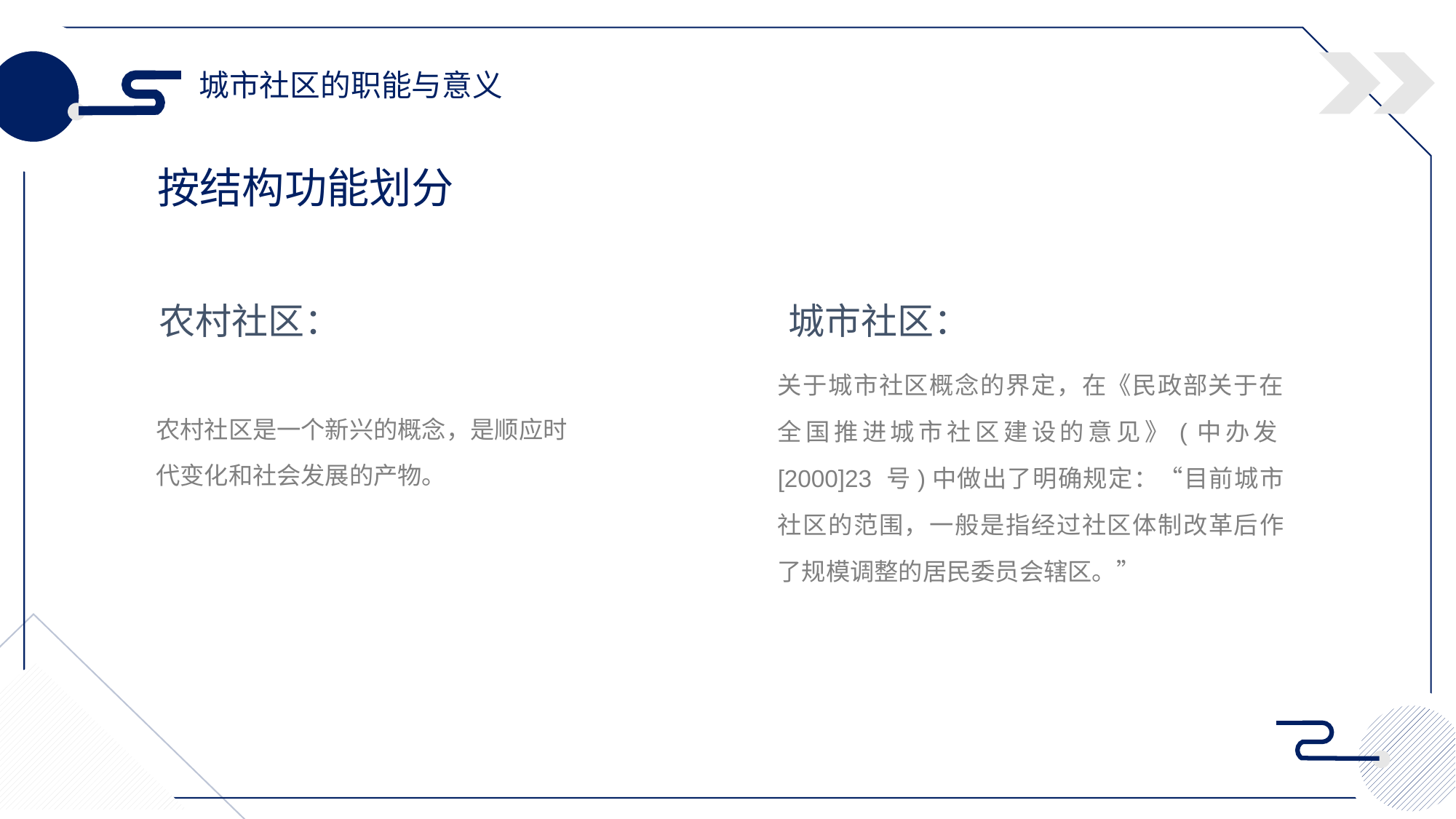

城市社区的职能与意义
按结构功能划分
城市社区：
农村社区：
关于城市社区概念的界定，在《民政部关于在全国推进城市社区建设的意见》(中办发[2000]23 号)中做出了明确规定：“目前城市社区的范围，一般是指经过社区体制改革后作了规模调整的居民委员会辖区。”
农村社区是一个新兴的概念，是顺应时代变化和社会发展的产物。